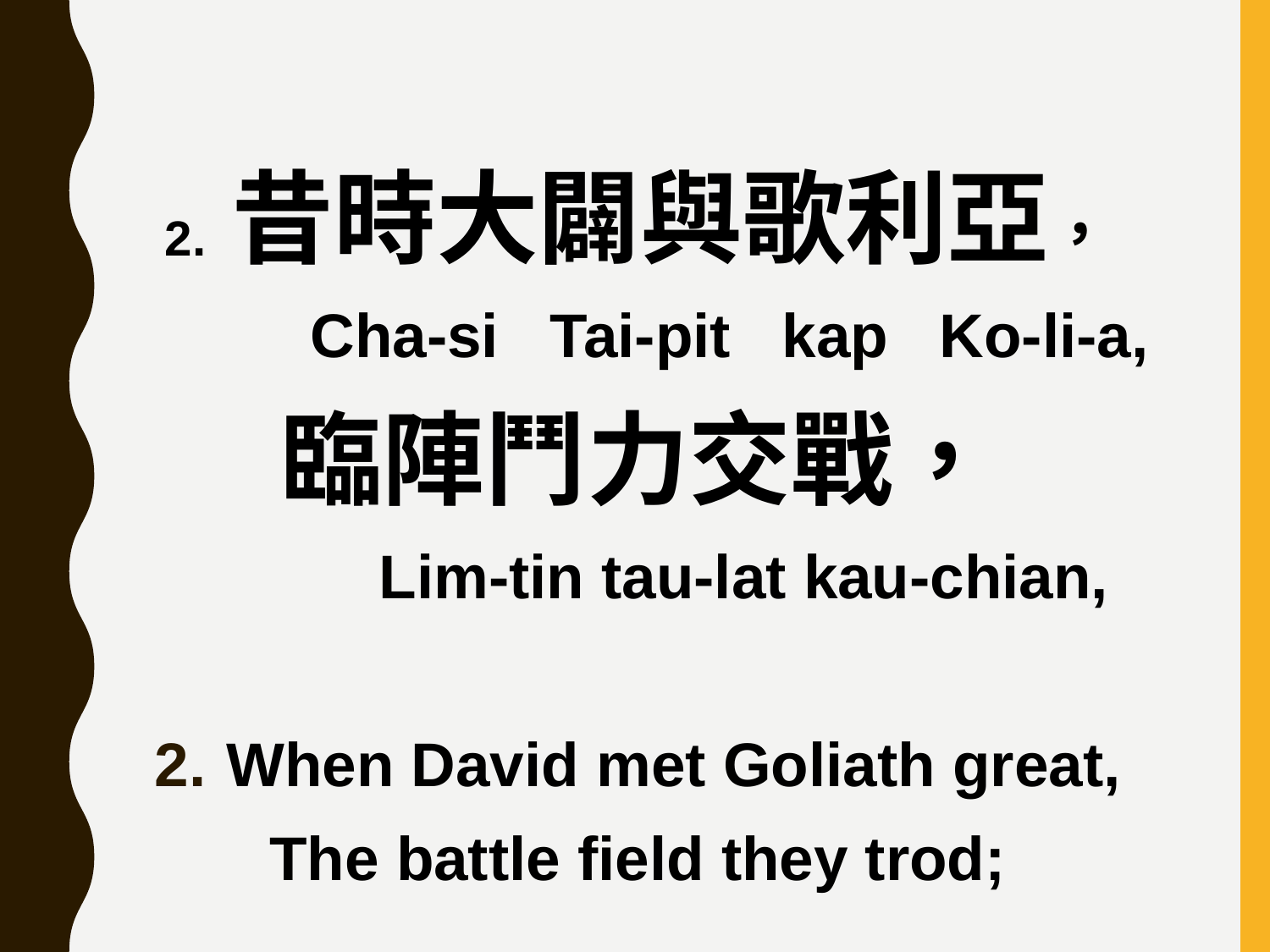

2. 昔時大闢與歌利亞，
                 Cha-si   Tai-pit   kap   Ko-li-a,
臨陣鬥力交戰，
                     Lim-tin tau-lat kau-chian,

When David met Goliath great,
The battle field they trod;